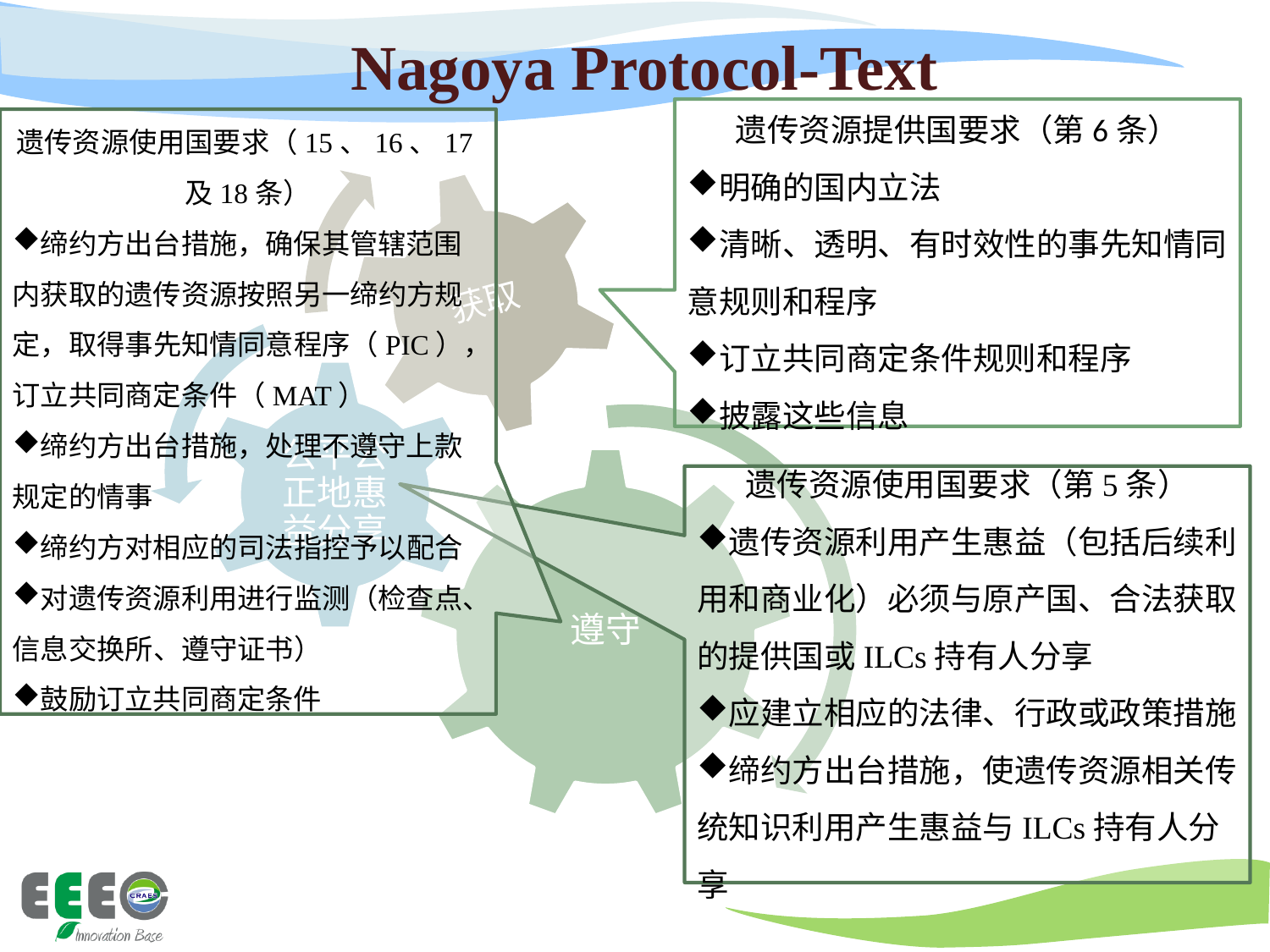

# Nagoya Protocol-Text
遗传资源提供国要求（第6条）
明确的国内立法
清晰、透明、有时效性的事先知情同意规则和程序
订立共同商定条件规则和程序
披露这些信息
遗传资源使用国要求（15、16、17及18条）
缔约方出台措施，确保其管辖范围内获取的遗传资源按照另一缔约方规定，取得事先知情同意程序（PIC），订立共同商定条件（MAT）
缔约方出台措施，处理不遵守上款规定的情事
缔约方对相应的司法指控予以配合
对遗传资源利用进行监测（检查点、信息交换所、遵守证书）
鼓励订立共同商定条件
遵守
公平公正地惠益分享
获取
遗传资源使用国要求（第5条）
遗传资源利用产生惠益（包括后续利用和商业化）必须与原产国、合法获取的提供国或ILCs持有人分享
应建立相应的法律、行政或政策措施
缔约方出台措施，使遗传资源相关传统知识利用产生惠益与ILCs持有人分享